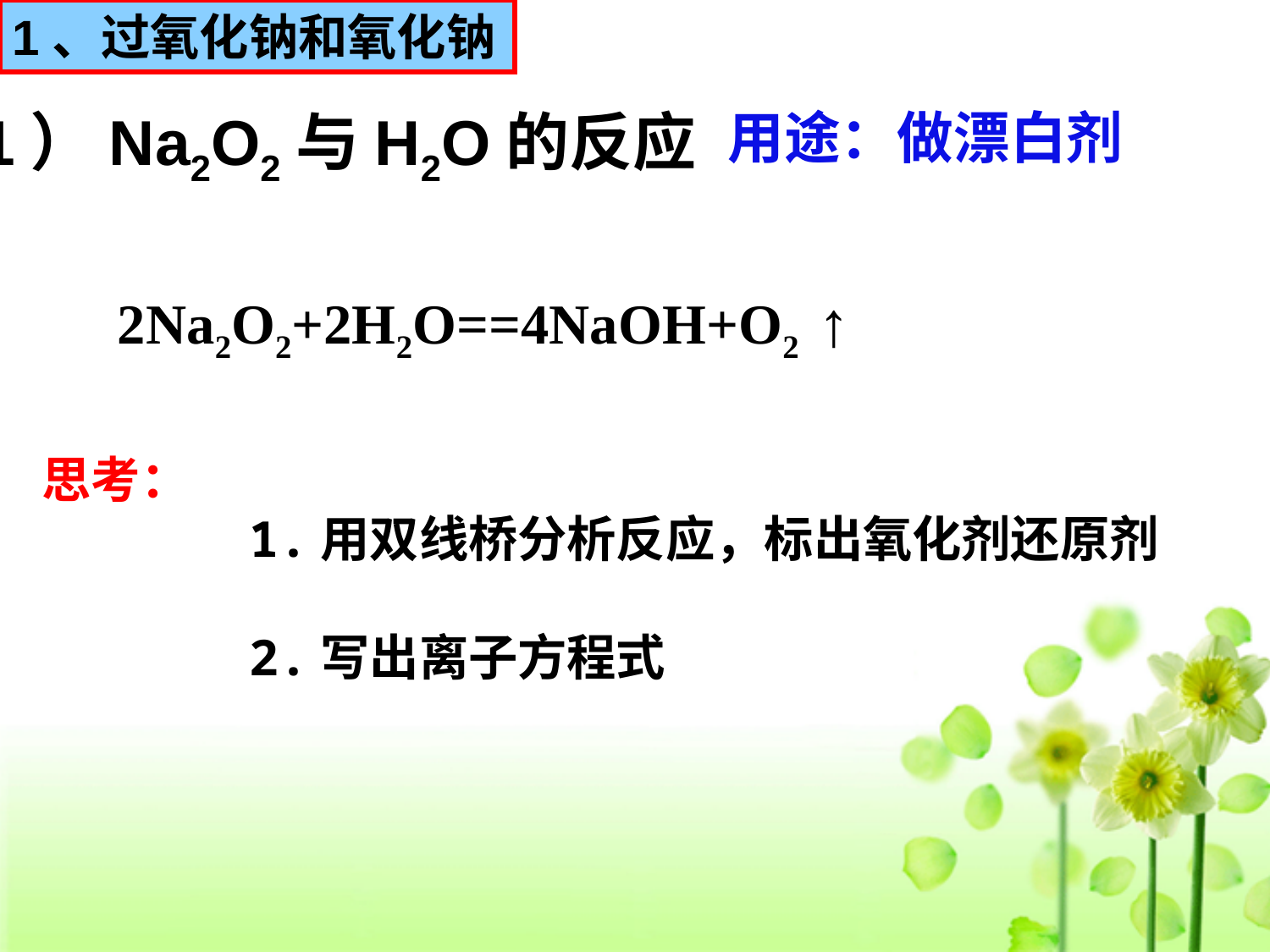

1、过氧化钠和氧化钠
1）Na2O2与H2O的反应
用途：做漂白剂
↑
2Na2O2+2H2O==4NaOH+O2
思考：
       1.用双线桥分析反应，标出氧化剂还原剂

       2.写出离子方程式